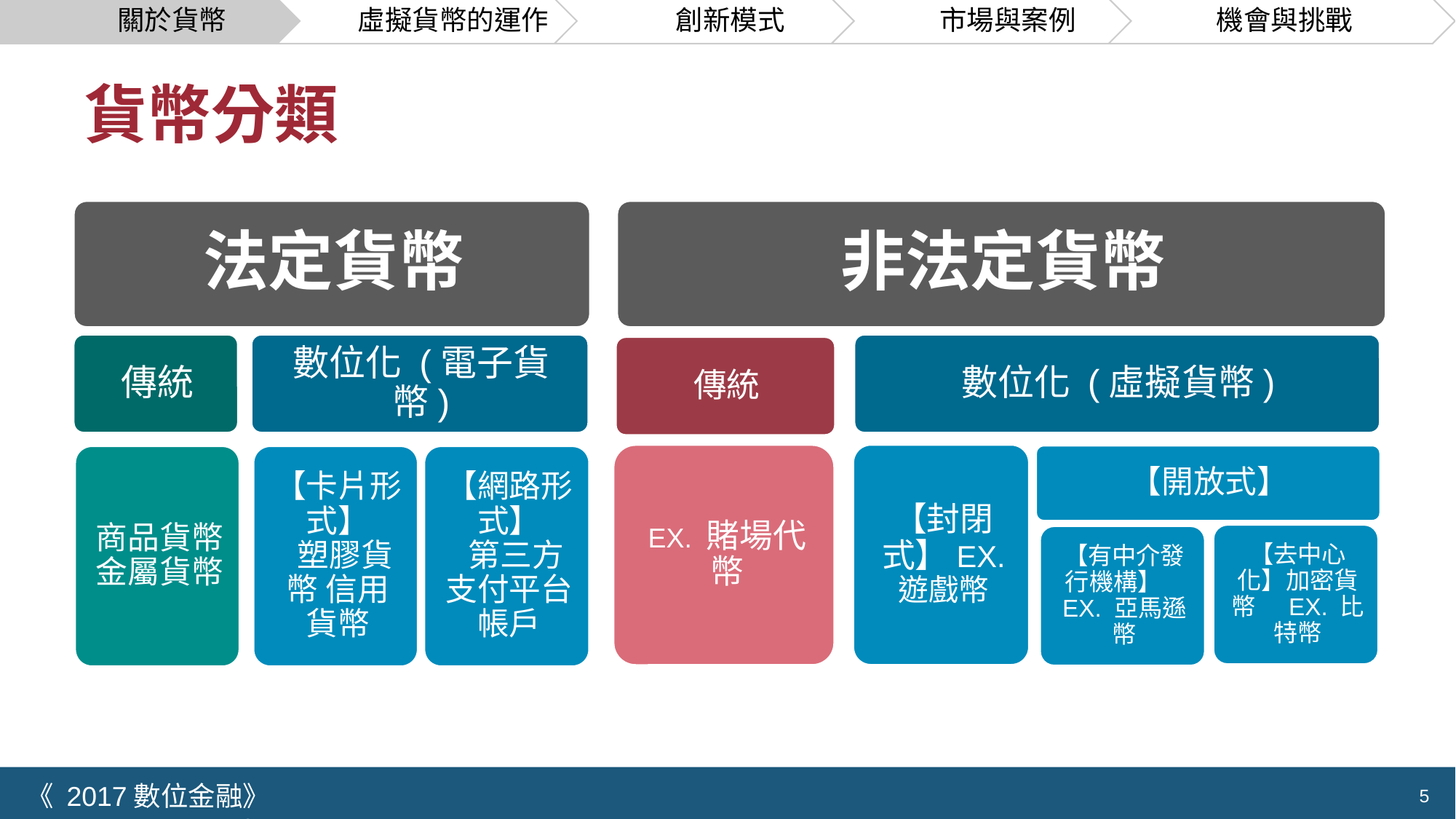

關於貨幣
虛擬貨幣的運作
創新模式
市場與案例
機會與挑戰
# 貨幣分類
法定貨幣
傳統
商品貨幣 金屬貨幣
數位化 (電子貨幣)
【卡片形式】
  塑膠貨幣 信用貨幣
【網路形式】
  第三方支付平台帳戶
非法定貨幣
傳統
EX. 賭場代幣
數位化 (虛擬貨幣)
【封閉式】EX. 遊戲幣
【開放式】
【有中介發行機構】     EX. 亞馬遜幣
【去中心化】加密貨幣     EX. 比特幣
《 2017數位金融》                                                                                                                                             	NCTU.IIM.IEBI Lab
5